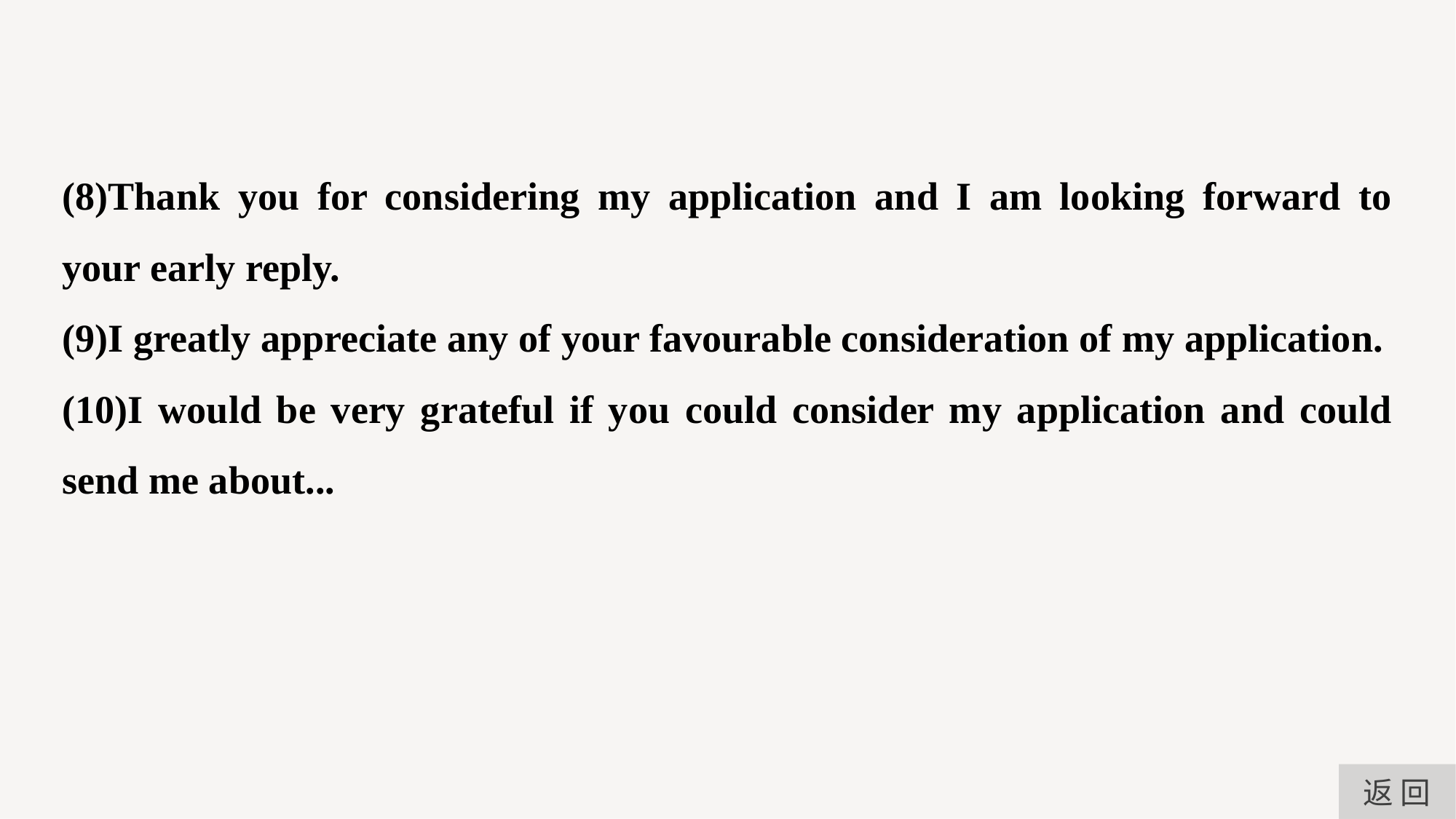

(8)Thank you for considering my application and I am looking forward to your early reply.
(9)I greatly appreciate any of your favourable consideration of my application.
(10)I would be very grateful if you could consider my application and could send me about...
返 回